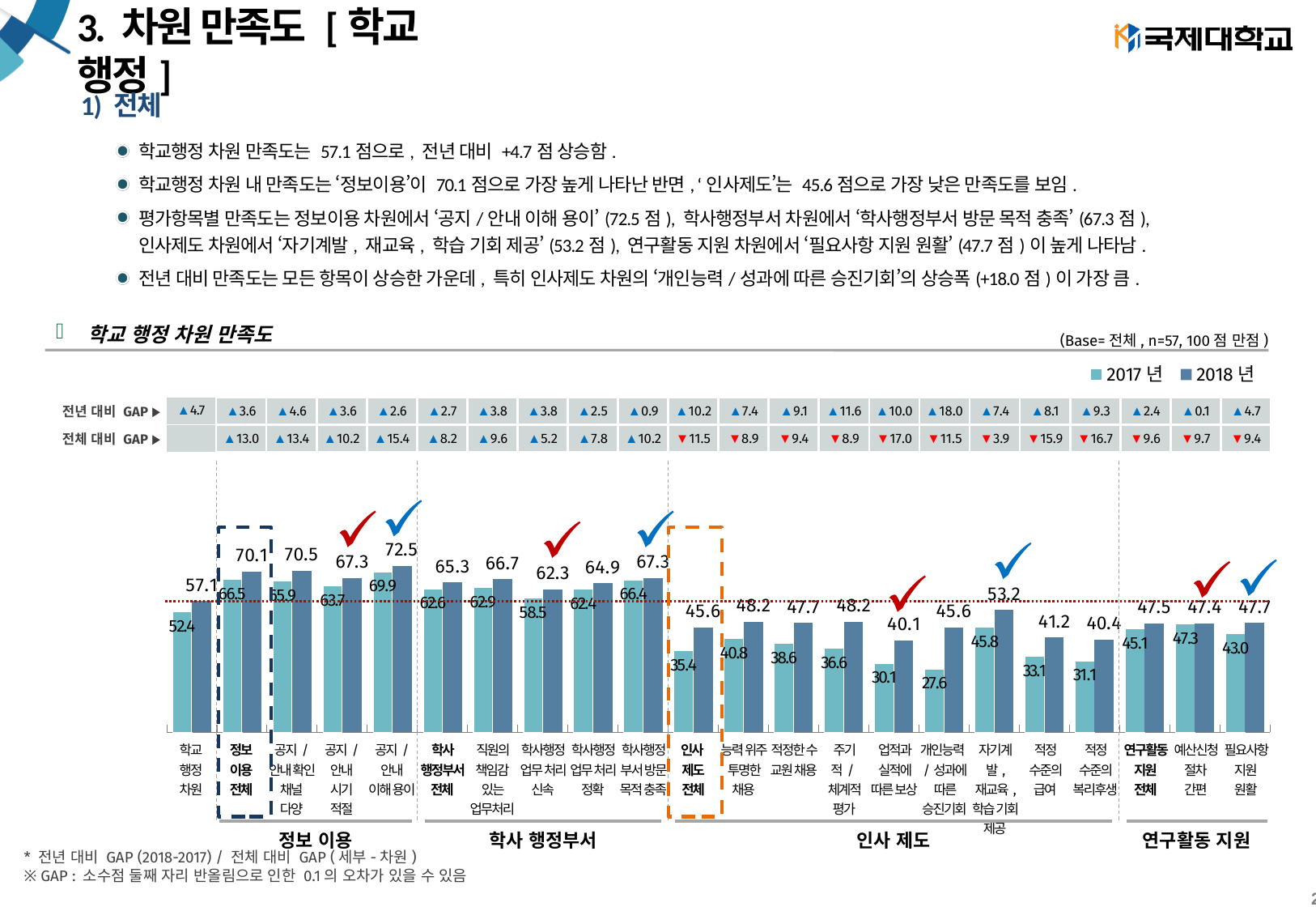

# 3. 차원 만족도 [학교 행정]
1) 전체
학교행정 차원 만족도는 57.1점으로, 전년 대비 +4.7점 상승함.
학교행정 차원 내 만족도는 ‘정보이용’이 70.1점으로 가장 높게 나타난 반면, ‘인사제도’는 45.6점으로 가장 낮은 만족도를 보임.
평가항목별 만족도는 정보이용 차원에서 ‘공지/안내 이해 용이’(72.5점), 학사행정부서 차원에서 ‘학사행정부서 방문 목적 충족’(67.3점),
인사제도 차원에서 ‘자기계발, 재교육, 학습 기회 제공’(53.2점), 연구활동 지원 차원에서 ‘필요사항 지원 원활’(47.7점)이 높게 나타남.
전년 대비 만족도는 모든 항목이 상승한 가운데, 특히 인사제도 차원의 ‘개인능력/성과에 따른 승진기회’의 상승폭(+18.0점)이 가장 큼.
학교 행정 차원 만족도
(Base=전체, n=57, 100점 만점)

### Chart

| Category | 2017년 | 2018년 |
|---|---|---|
| 학교 행정 차원 | 52.41408582089553 | 57.111963937761345 |
| 정보이용 전체 | 66.49850746268656 | 70.07797270953218 |
| 공지/안내 확인 채널 다양 | 65.91940298507461 | 70.46783625701757 |
| 공지/안내 시기 적절 | 63.67910447761194 | 67.25146198842106 |
| 공지/안내 이해 용이 | 69.89701492537316 | 72.5146198831579 |
| 학사 행정부서 전체 | 62.5608208955224 | 65.27777777776318 |
| 직원의 책임감있는 업무처리 | 62.937313432835836 | 66.66666666684209 |
| 학사행정업무 처리 신속 | 58.45522388059703 | 62.28070175438596 |
| 학사행정업무 처리 정확 | 62.434328358208944 | 64.91228070157894 |
| 학사행정부서 방문 목적 충족 | 66.41641791044776 | 67.25146198824561 |
| 인사 제도 전체 | 35.44925373134328 | 45.57748538032896 |
| 능력 위주 투명한 채용 | 40.79850746268657 | 48.24561403543859 |
| 적정한 수 교원 채용 | 38.5641791044776 | 47.66081871385963 |
| 주기적/체계적 평가 | 36.56567164179104 | 48.24561403526316 |
| 업적과 실적에 따른 보상 | 30.100000000000005 | 40.05847953228069 |
| 개인 능력/성과에 따른 승진기회 | 27.610447761194028 | 45.614035088245615 |
| 자기계발, 재교육, 학습 기회 제공 | 45.76716417910448 | 53.216374268947355 |
| 적정 수준의 급여 | 33.08955223880597 | 41.228070175614036 |
| 적정 수준의 복리후생 | 31.098507462686573 | 40.35087719298246 |
| 연구활동 지원 전체 | 45.147761194029854 | 47.51461988342104 |
| 예산신청 절차 간편 | 47.262686567164174 | 47.36842105298244 |
| 필요사항 지원 원활 | 43.032835820895535 | 47.66081871385963 |
| ▲4.7 | ▲3.6 | ▲4.6 | ▲3.6 | ▲2.6 | ▲2.7 | ▲3.8 | ▲3.8 | ▲2.5 | ▲0.9 | ▲10.2 | ▲7.4 | ▲9.1 | ▲11.6 | ▲10.0 | ▲18.0 | ▲7.4 | ▲8.1 | ▲9.3 | ▲2.4 | ▲0.1 | ▲4.7 |
| --- | --- | --- | --- | --- | --- | --- | --- | --- | --- | --- | --- | --- | --- | --- | --- | --- | --- | --- | --- | --- | --- |
|  | ▲13.0 | ▲13.4 | ▲10.2 | ▲15.4 | ▲8.2 | ▲9.6 | ▲5.2 | ▲7.8 | ▲10.2 | ▼11.5 | ▼8.9 | ▼9.4 | ▼8.9 | ▼17.0 | ▼11.5 | ▼3.9 | ▼15.9 | ▼16.7 | ▼9.6 | ▼9.7 | ▼9.4 |
전년 대비 GAP ▶
전체 대비 GAP ▶

| 학교 행정 차원 | 정보 이용 전체 | 공지/ 안내 확인 채널 다양 | 공지/ 안내 시기 적절 | 공지/ 안내 이해 용이 | 학사 행정부서 전체 | 직원의 책임감 있는 업무처리 | 학사행정업무 처리 신속 | 학사행정업무 처리 정확 | 학사행정부서 방문 목적 충족 | 인사 제도 전체 | 능력 위주 투명한 채용 | 적정한 수 교원 채용 | 주기적/체계적 평가 | 업적과 실적에 따른 보상 | 개인능력/성과에 따른 승진기회 | 자기계발, 재교육, 학습 기회 제공 | 적정 수준의 급여 | 적정 수준의 복리후생 | 연구활동 지원 전체 | 예산신청 절차 간편 | 필요사항 지원 원활 |
| --- | --- | --- | --- | --- | --- | --- | --- | --- | --- | --- | --- | --- | --- | --- | --- | --- | --- | --- | --- | --- | --- |
| 정보 이용 |
| --- |
| 학사 행정부서 |
| --- |
| 인사 제도 |
| --- |
| 연구활동 지원 |
| --- |
* 전년 대비 GAP (2018-2017) / 전체 대비 GAP (세부-차원)
※ GAP : 소수점 둘째 자리 반올림으로 인한 0.1의 오차가 있을 수 있음